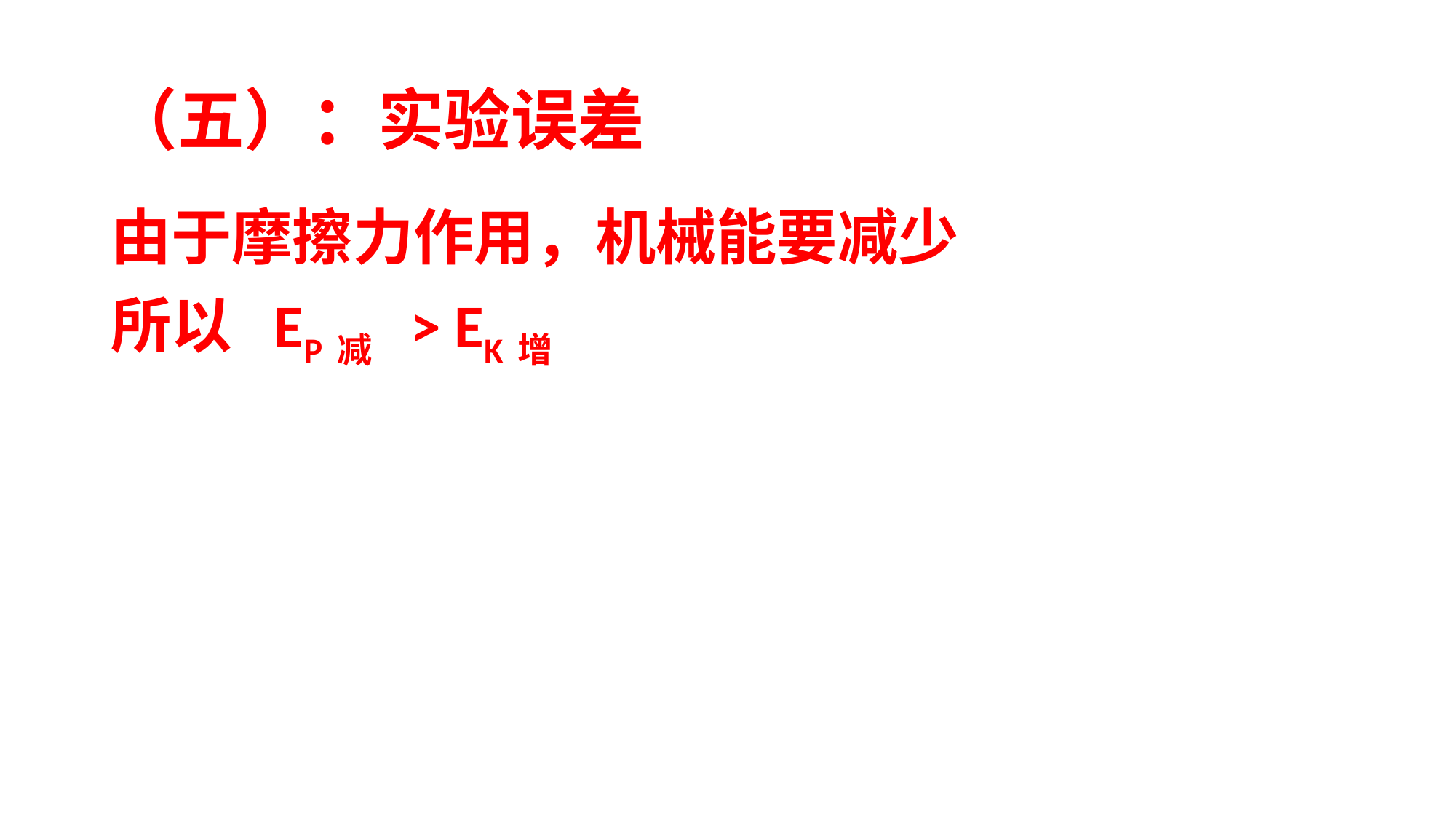

# （五）：实验误差
由于摩擦力作用，机械能要减少
所以  EP减   > EK增